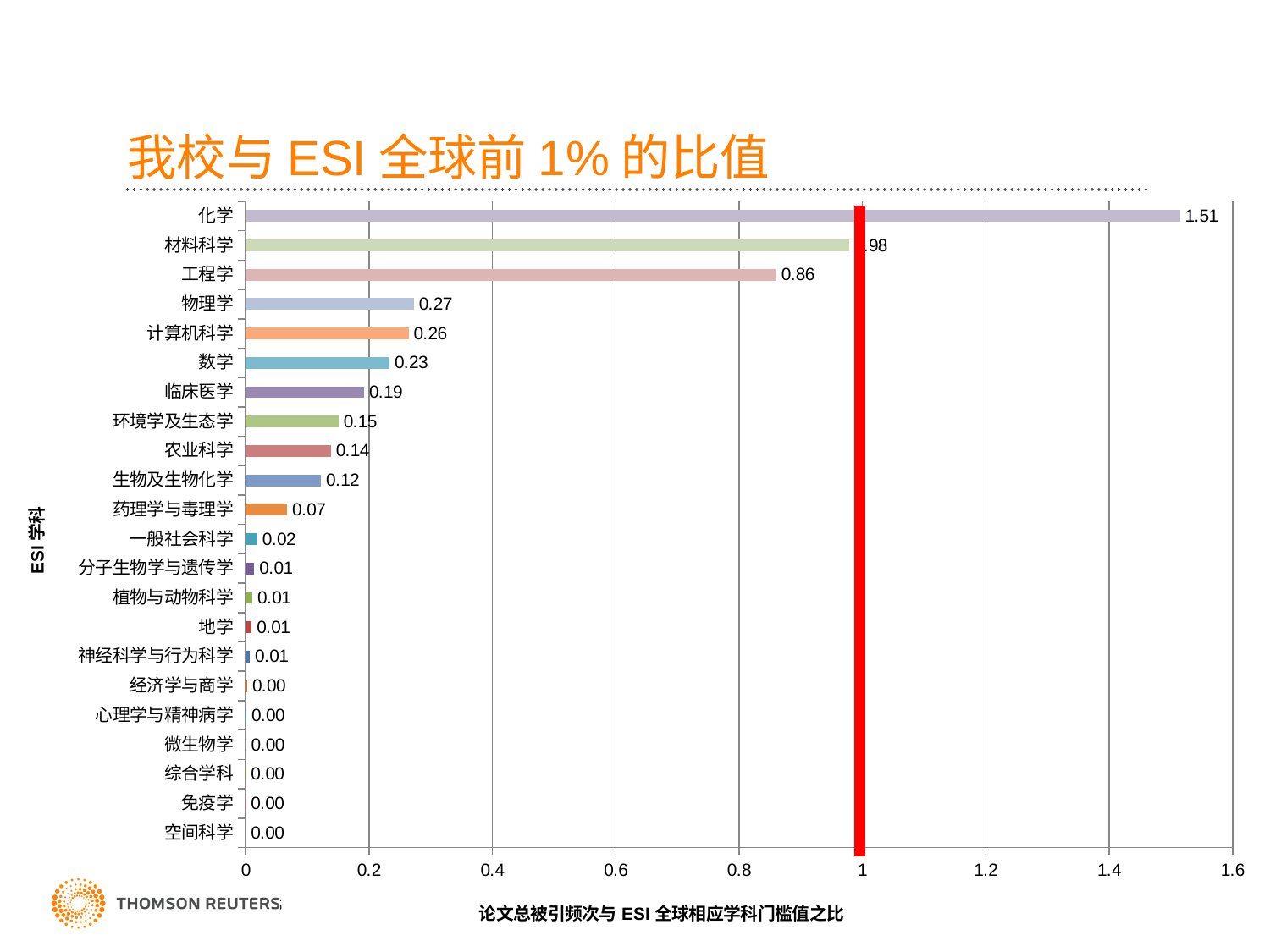

# 我校与ESI全球前1%的比值

### Chart

| Category |  |
|---|---|
| 空间科学 | 0.0 |
| 免疫学 | 0.0002818489289740699 |
| 综合学科 | 0.0005049867440979674 |
| 微生物学 | 0.0006949270326615705 |
| 心理学与精神病学 | 0.0011806375442739079 |
| 经济学与商学 | 0.0027924294135898233 |
| 神经科学与行为科学 | 0.006927374301675978 |
| 地学 | 0.009781619654231119 |
| 植物与动物科学 | 0.010914760914760915 |
| 分子生物学与遗传学 | 0.014097943608225567 |
| 一般社会科学 | 0.019083969465648856 |
| 药理学与毒理学 | 0.06741573033707865 |
| 生物及生物化学 | 0.12221144519883609 |
| 农业科学 | 0.13841998649561107 |
| 环境学及生态学 | 0.15053763440860216 |
| 临床医学 | 0.19190140845070422 |
| 数学 | 0.23328050713153725 |
| 计算机科学 | 0.2642258491398324 |
| 物理学 | 0.2726265238271149 |
| 工程学 | 0.8605551969012266 |
| 材料科学 | 0.978629792583281 |
| 化学 | 1.51488040898302 |